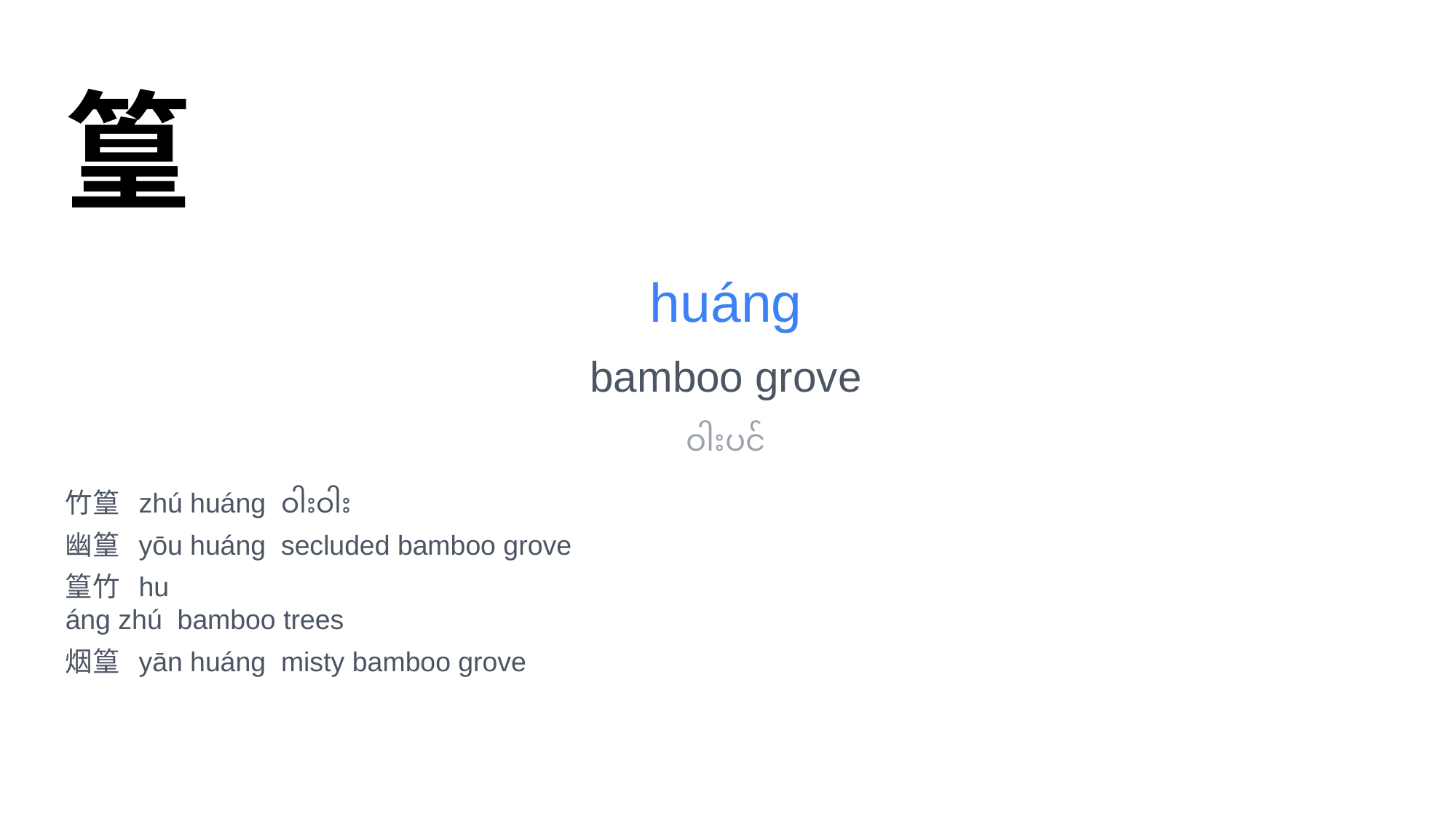

篁
huáng
bamboo grove
ဝါးပင်
竹篁  zhú huáng  ဝါးဝါး
幽篁  yōu huáng  secluded bamboo grove
篁竹  hu
áng zhú  bamboo trees
烟篁  yān huáng  misty bamboo grove